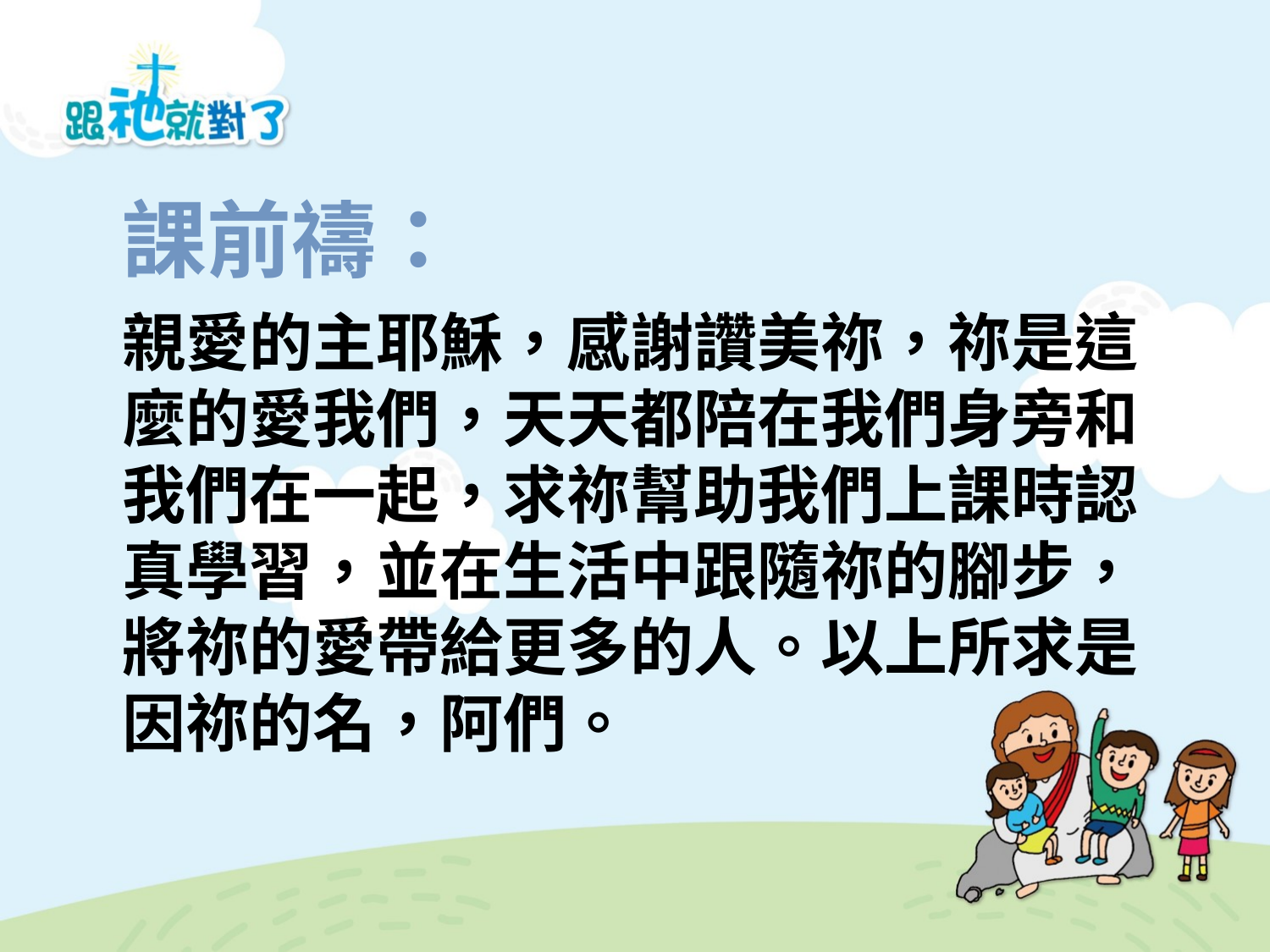

課前禱：
親愛的主耶穌，感謝讚美祢，祢是這麼的愛我們，天天都陪在我們身旁和我們在一起，求祢幫助我們上課時認真學習，並在生活中跟隨祢的腳步，將祢的愛帶給更多的人。以上所求是因祢的名，阿們。